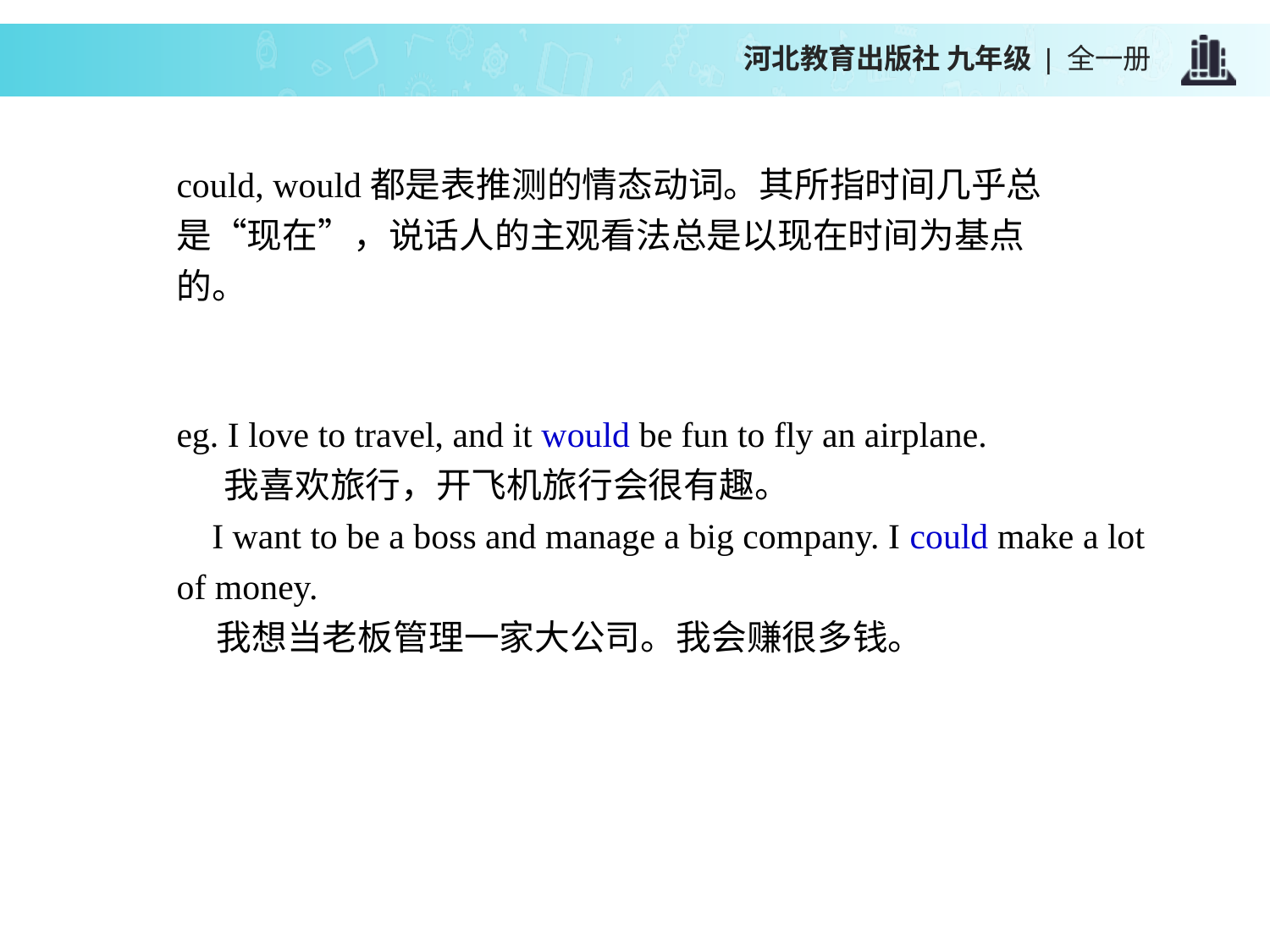

could, would都是表推测的情态动词。其所指时间几乎总是“现在”，说话人的主观看法总是以现在时间为基点的。
eg. I love to travel, and it would be fun to fly an airplane.
     我喜欢旅行，开飞机旅行会很有趣。
    I want to be a boss and manage a big company. I could make a lot of money.
    我想当老板管理一家大公司。我会赚很多钱。